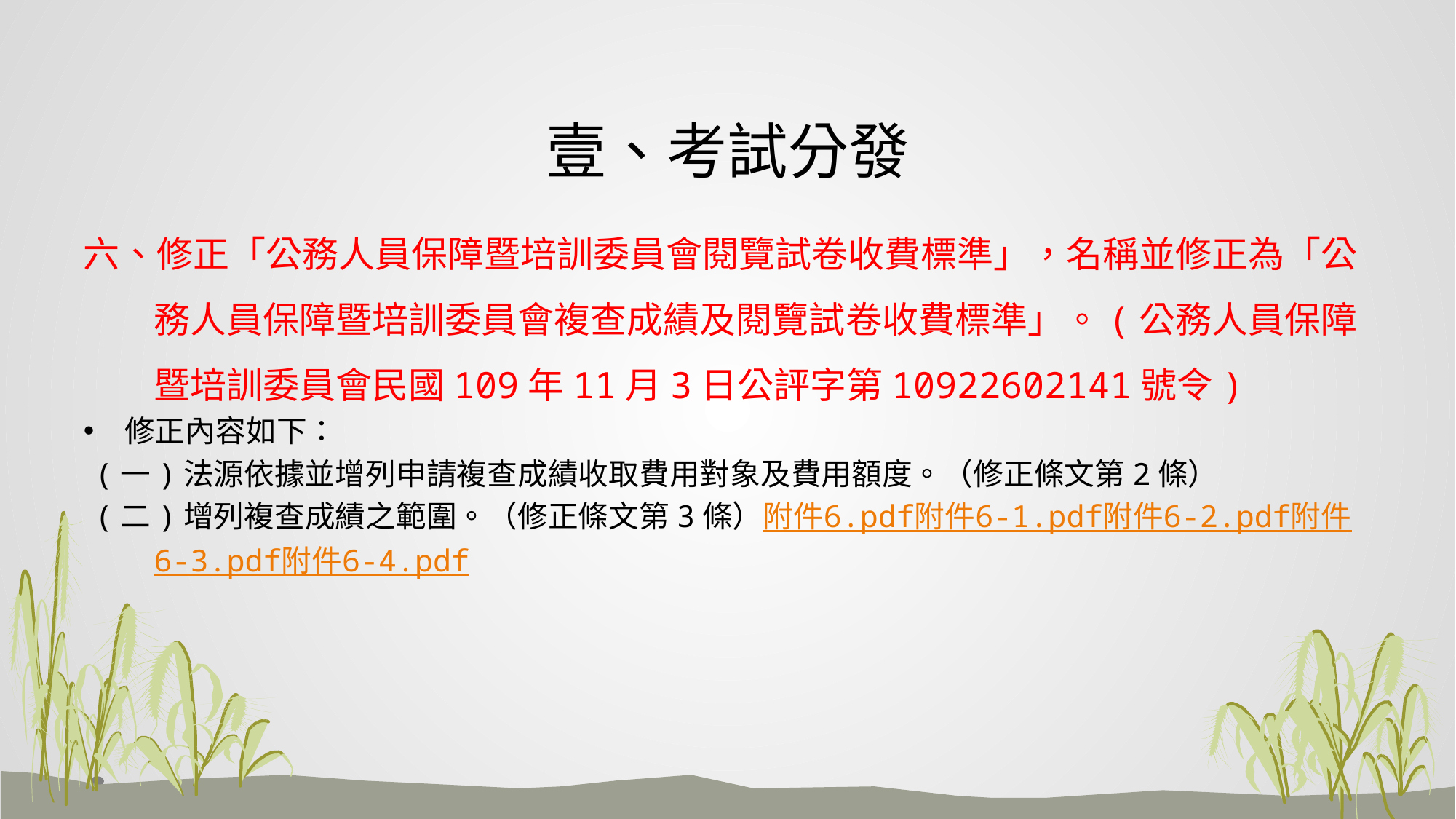

# 壹、考試分發
六、修正「公務人員保障暨培訓委員會閱覽試卷收費標準」，名稱並修正為「公務人員保障暨培訓委員會複查成績及閱覽試卷收費標準」。(公務人員保障暨培訓委員會民國109年11月3日公評字第10922602141號令)
修正內容如下：
(一)法源依據並增列申請複查成績收取費用對象及費用額度。（修正條文第2條）
(二)增列複查成績之範圍。（修正條文第3條）附件6.pdf附件6-1.pdf附件6-2.pdf附件6-3.pdf附件6-4.pdf